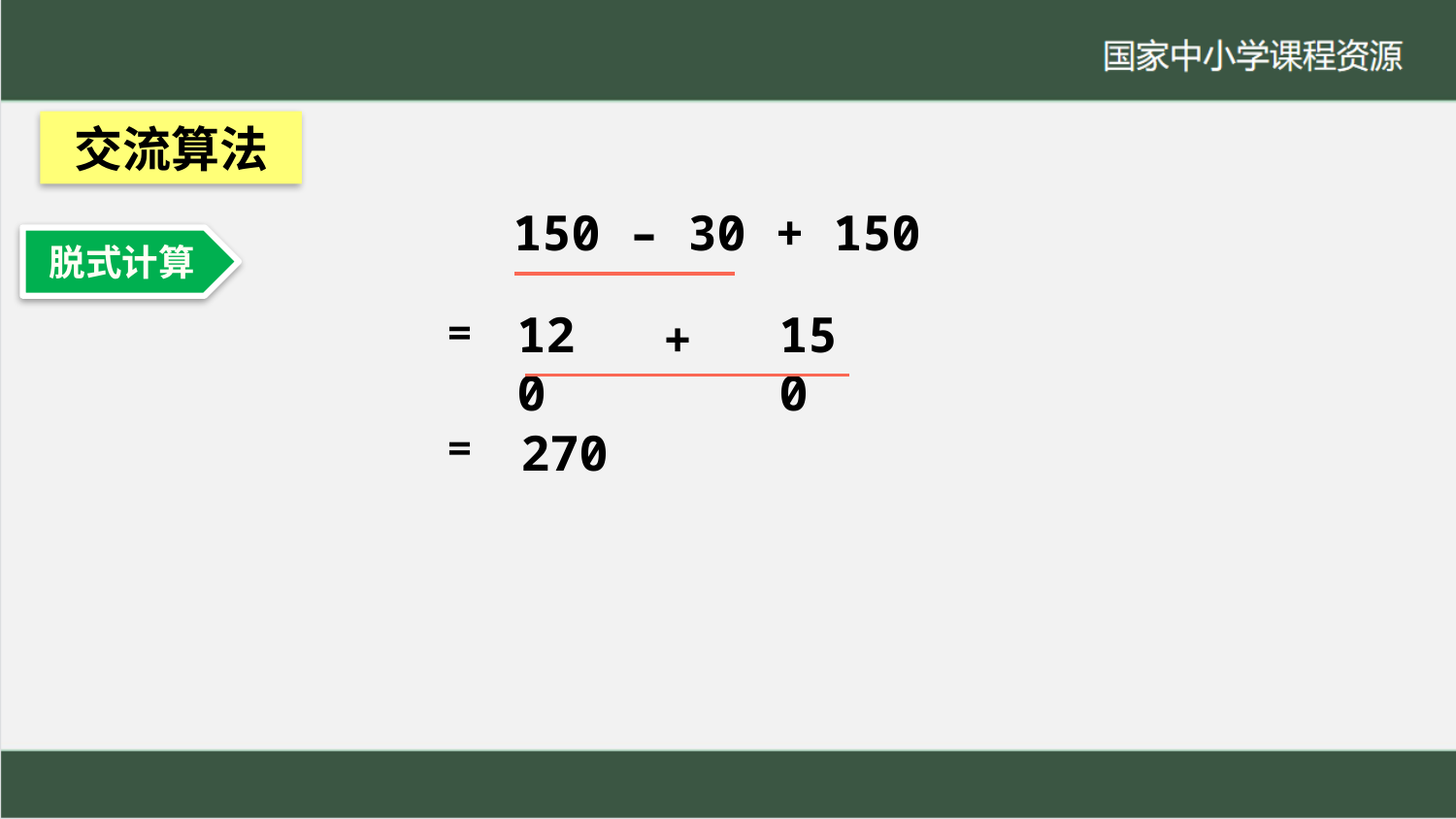

交流算法
150 – 30 + 150
脱式计算
=
120
150
+
=
270